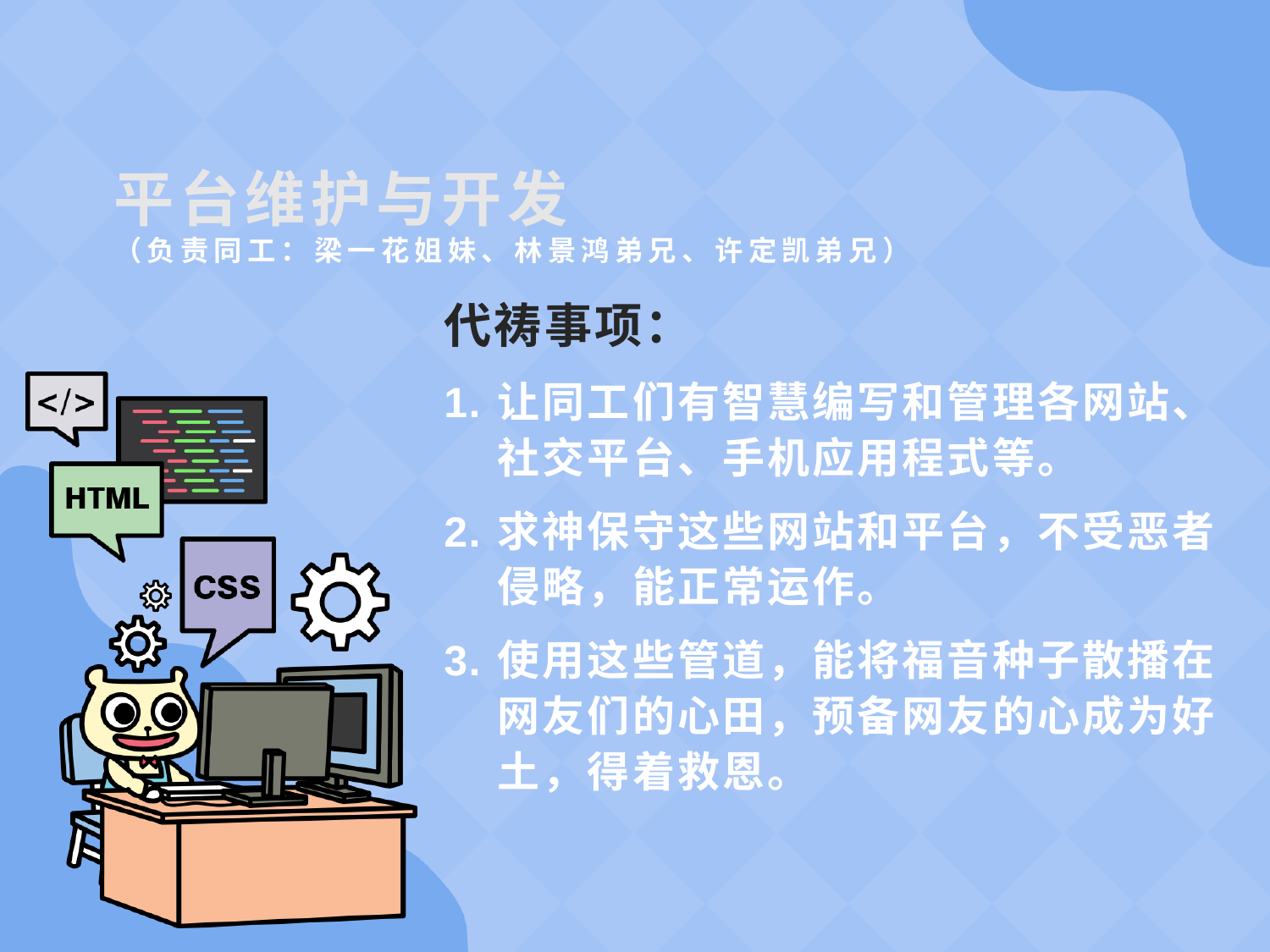

平台维护与开发
（负责同工：梁一花姐妹、林景鸿弟兄、许定凯弟兄）
代祷事项：
让同工们有智慧编写和管理各网站、社交平台、手机应用程式等。
求神保守这些网站和平台，不受恶者侵略，能正常运作。
使用这些管道，能将福音种子散播在网友们的心田，预备网友的心成为好土，得着救恩。